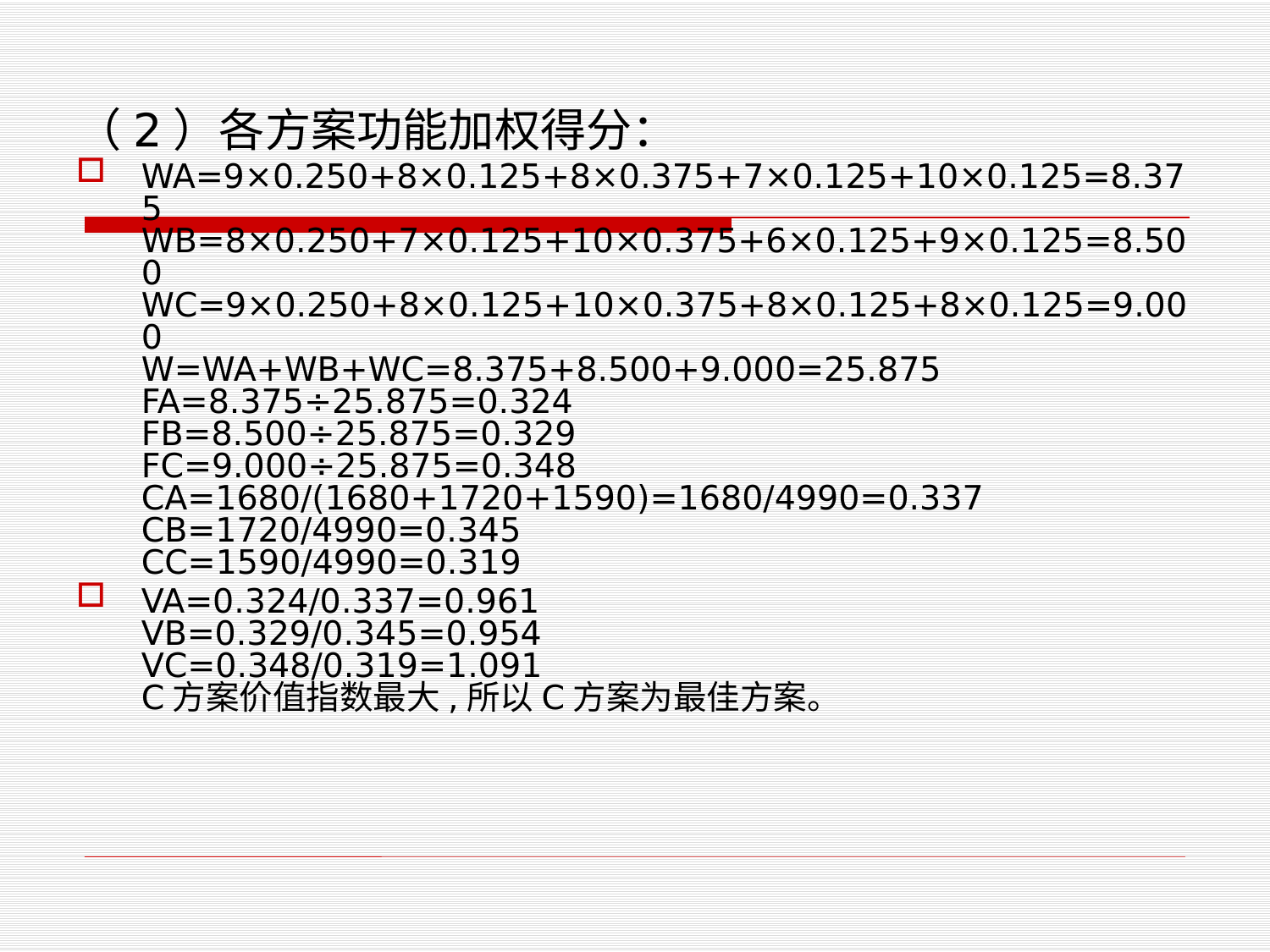

（2）各方案功能加权得分：
WA=9×0.250+8×0.125+8×0.375+7×0.125+10×0.125=8.375
WB=8×0.250+7×0.125+10×0.375+6×0.125+9×0.125=8.500
WC=9×0.250+8×0.125+10×0.375+8×0.125+8×0.125=9.000
W=WA+WB+WC=8.375+8.500+9.000=25.875
FA=8.375÷25.875=0.324
FB=8.500÷25.875=0.329
FC=9.000÷25.875=0.348
CA=1680/(1680+1720+1590)=1680/4990=0.337
CB=1720/4990=0.345
CC=1590/4990=0.319
VA=0.324/0.337=0.961
VB=0.329/0.345=0.954
VC=0.348/0.319=1.091
C方案价值指数最大,所以C方案为最佳方案。